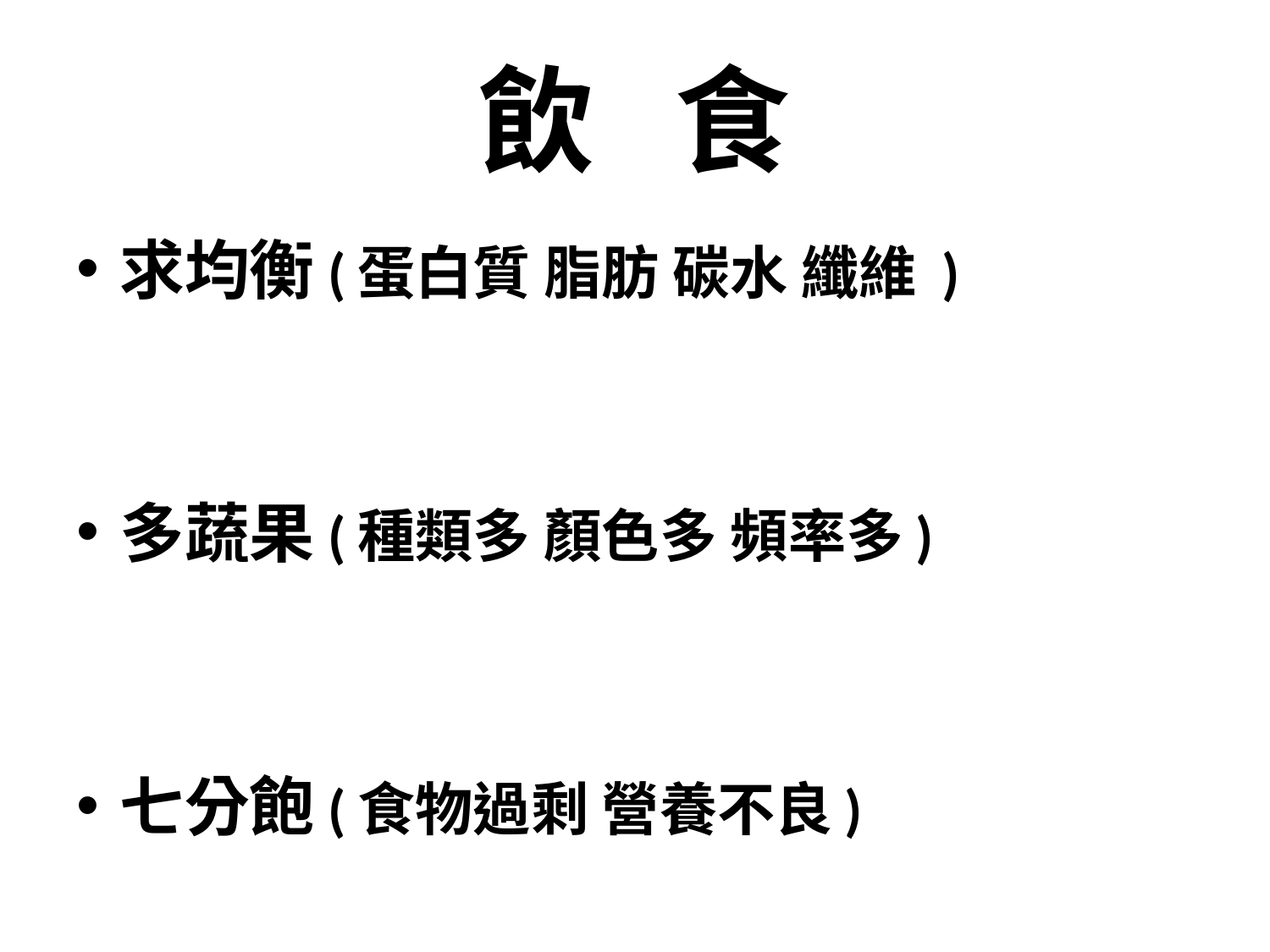

# 飲   食
求均衡(蛋白質 脂肪 碳水 纖維 )

多蔬果(種類多 顏色多 頻率多)

七分飽(食物過剩 營養不良)